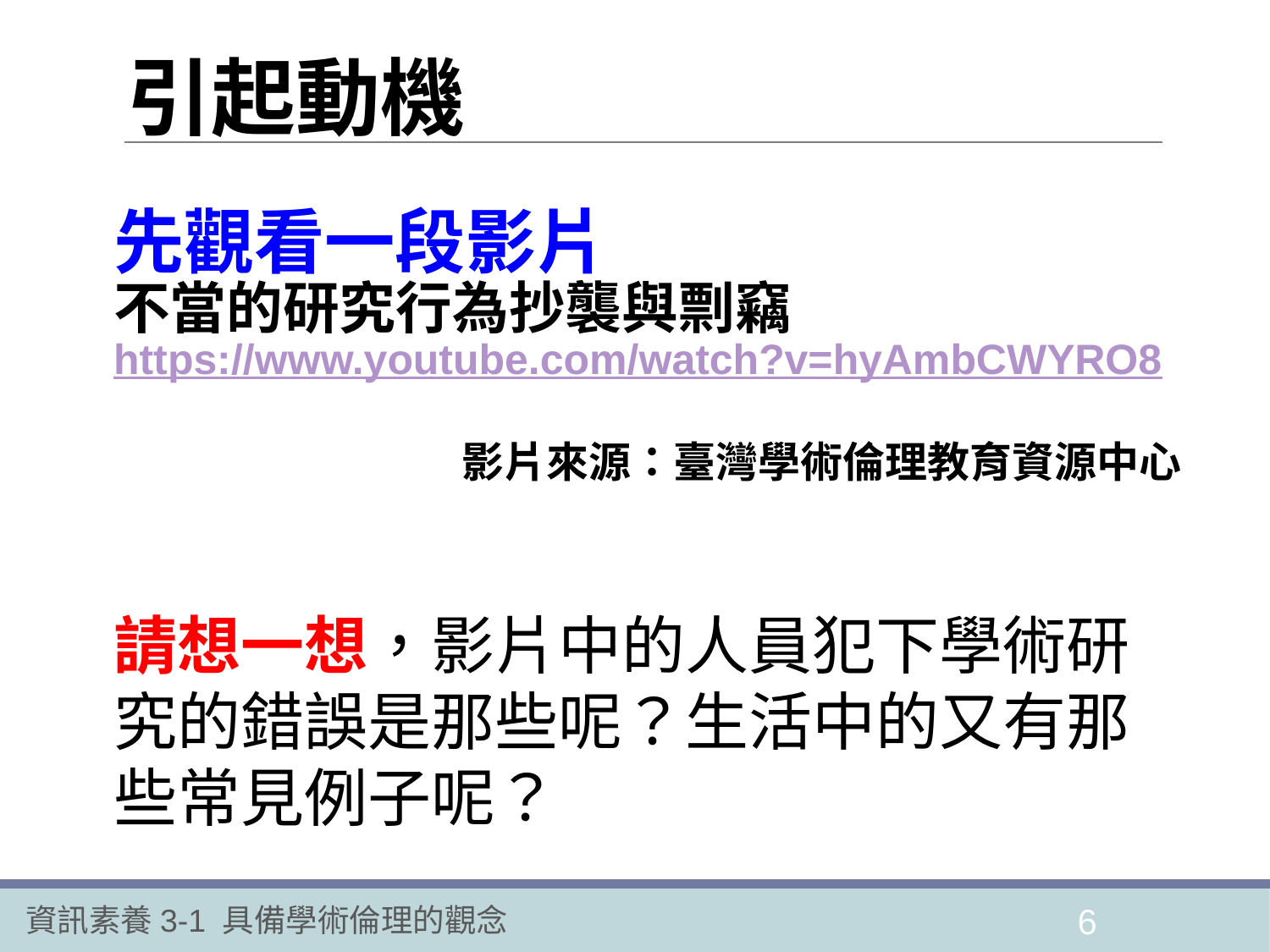

# 引起動機
先觀看一段影片
不當的研究行為抄襲與剽竊https://www.youtube.com/watch?v=hyAmbCWYRO8
影片來源：臺灣學術倫理教育資源中心
請想一想，影片中的人員犯下學術研究的錯誤是那些呢？生活中的又有那些常見例子呢？